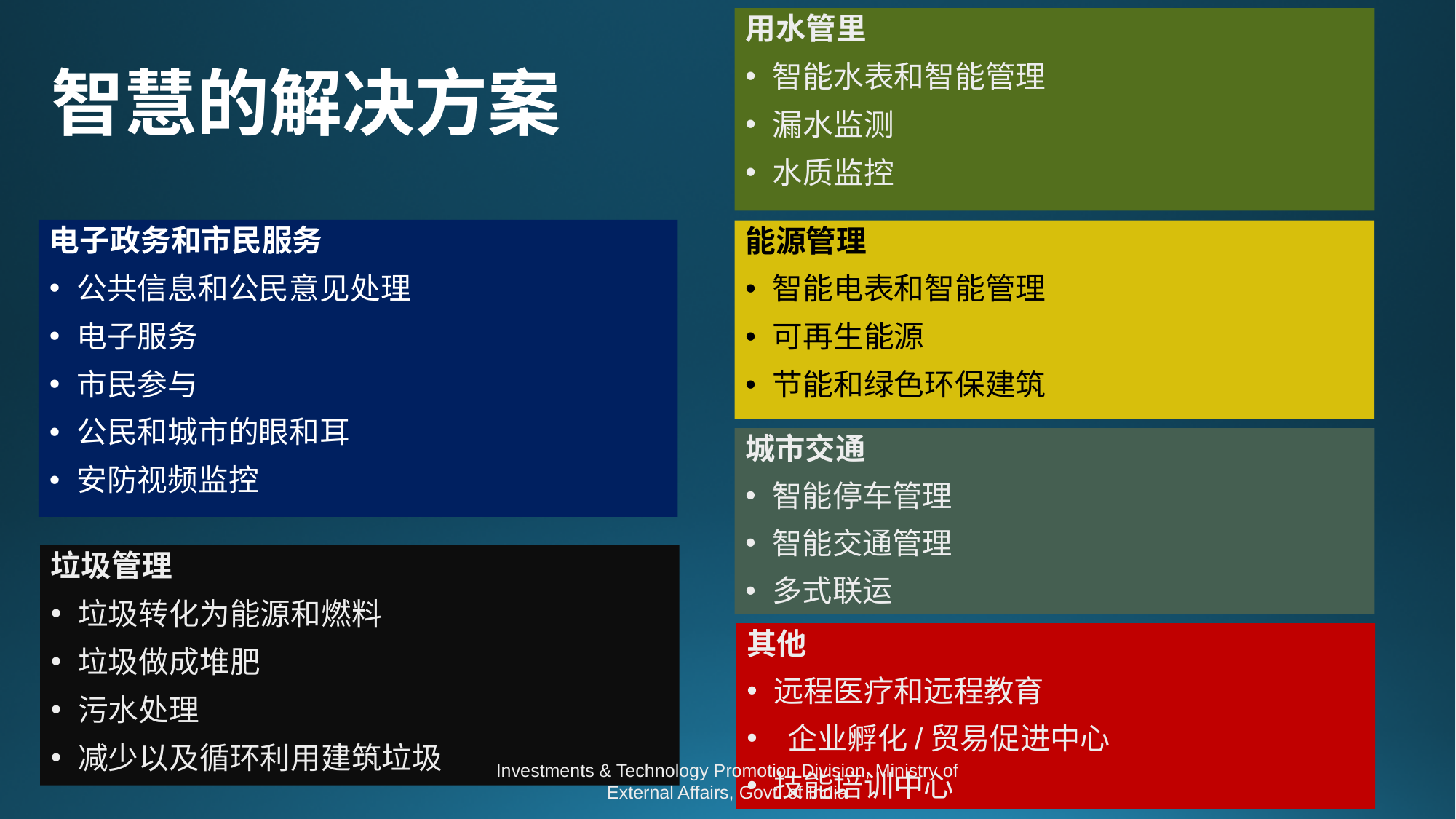

用水管里
智能水表和智能管理
漏水监测
水质监控
# 智慧的解决方案
电子政务和市民服务
公共信息和公民意见处理
电子服务
市民参与
公民和城市的眼和耳
安防视频监控
能源管理
智能电表和智能管理
可再生能源
节能和绿色环保建筑
城市交通
智能停车管理
智能交通管理
多式联运
垃圾管理
垃圾转化为能源和燃料
垃圾做成堆肥
污水处理
减少以及循环利用建筑垃圾
其他
远程医疗和远程教育
 企业孵化/贸易促进中心
技能培训中心
Investments & Technology Promotion Division, Ministry of External Affairs, Govt. of India